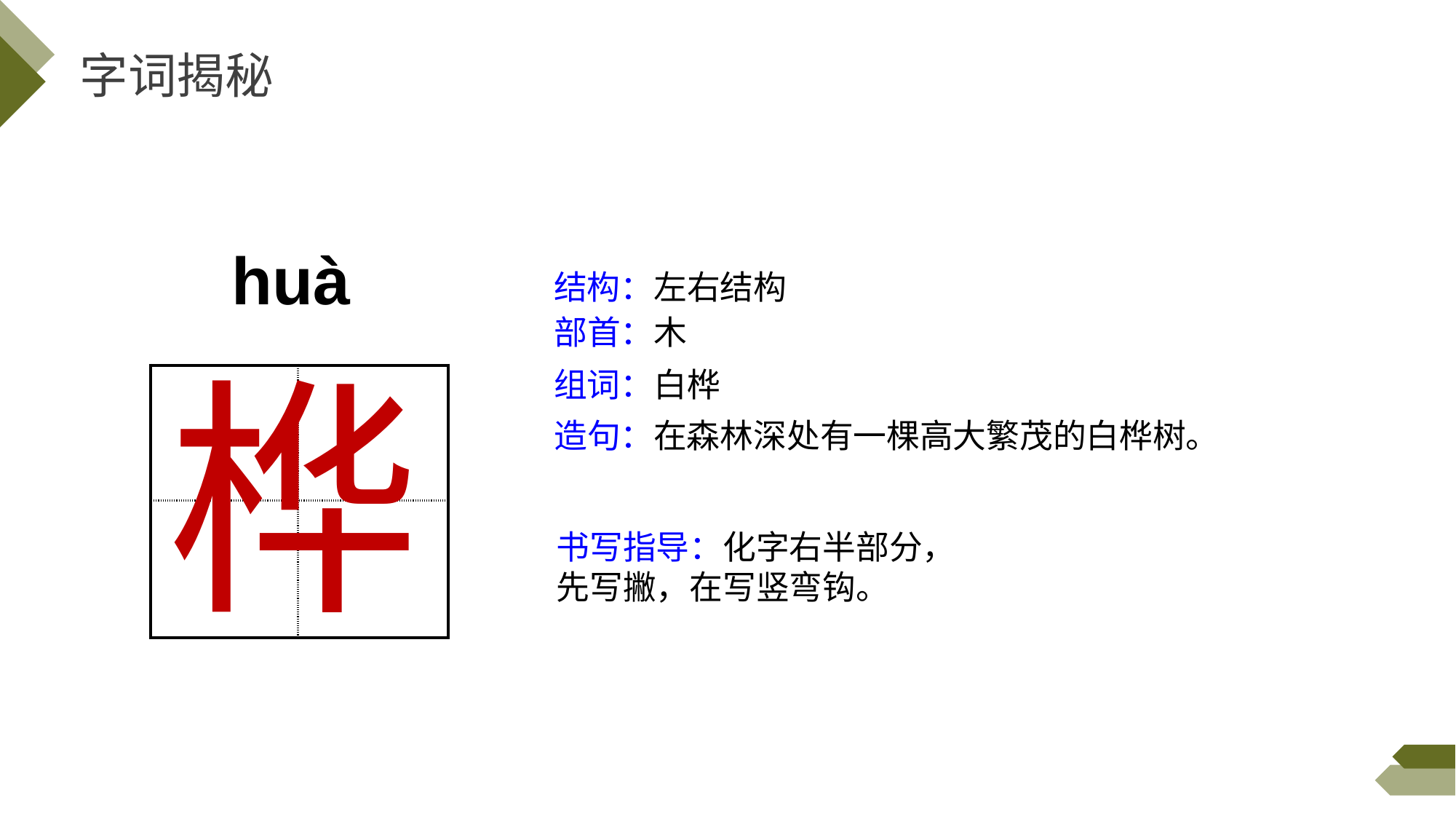

字词揭秘
huà
结构：左右结构
部首：木
桦
组词：白桦
|  |  |
| --- | --- |
|  |  |
造句：在森林深处有一棵高大繁茂的白桦树。

书写指导：化字右半部分，先写撇，在写竖弯钩。